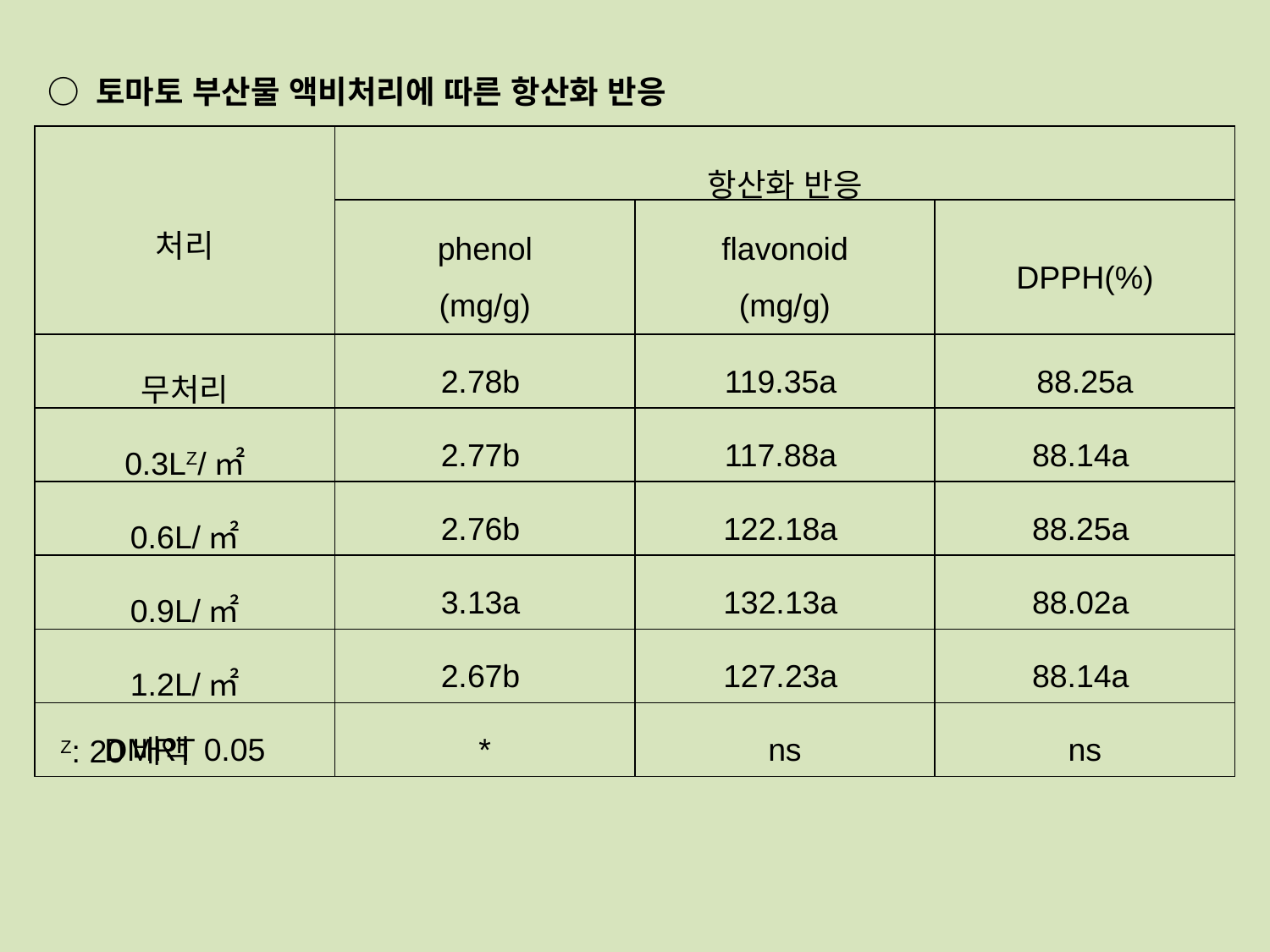

○ 토마토 부산물 액비처리에 따른 항산화 반응
| 처리 | 항산화 반응 |  |  |
| --- | --- | --- | --- |
|  | phenol (mg/g) | flavonoid (mg/g) | DPPH(%) |
| 무처리 | 2.78b | 119.35a | 88.25a |
| 0.3LZ/㎡ | 2.77b | 117.88a | 88.14a |
| 0.6L/㎡ | 2.76b | 122.18a | 88.25a |
| 0.9L/㎡ | 3.13a | 132.13a | 88.02a |
| 1.2L/㎡ | 2.67b | 127.23a | 88.14a |
| DMRT 0.05 | \* | ns | ns |
Z: 20배액